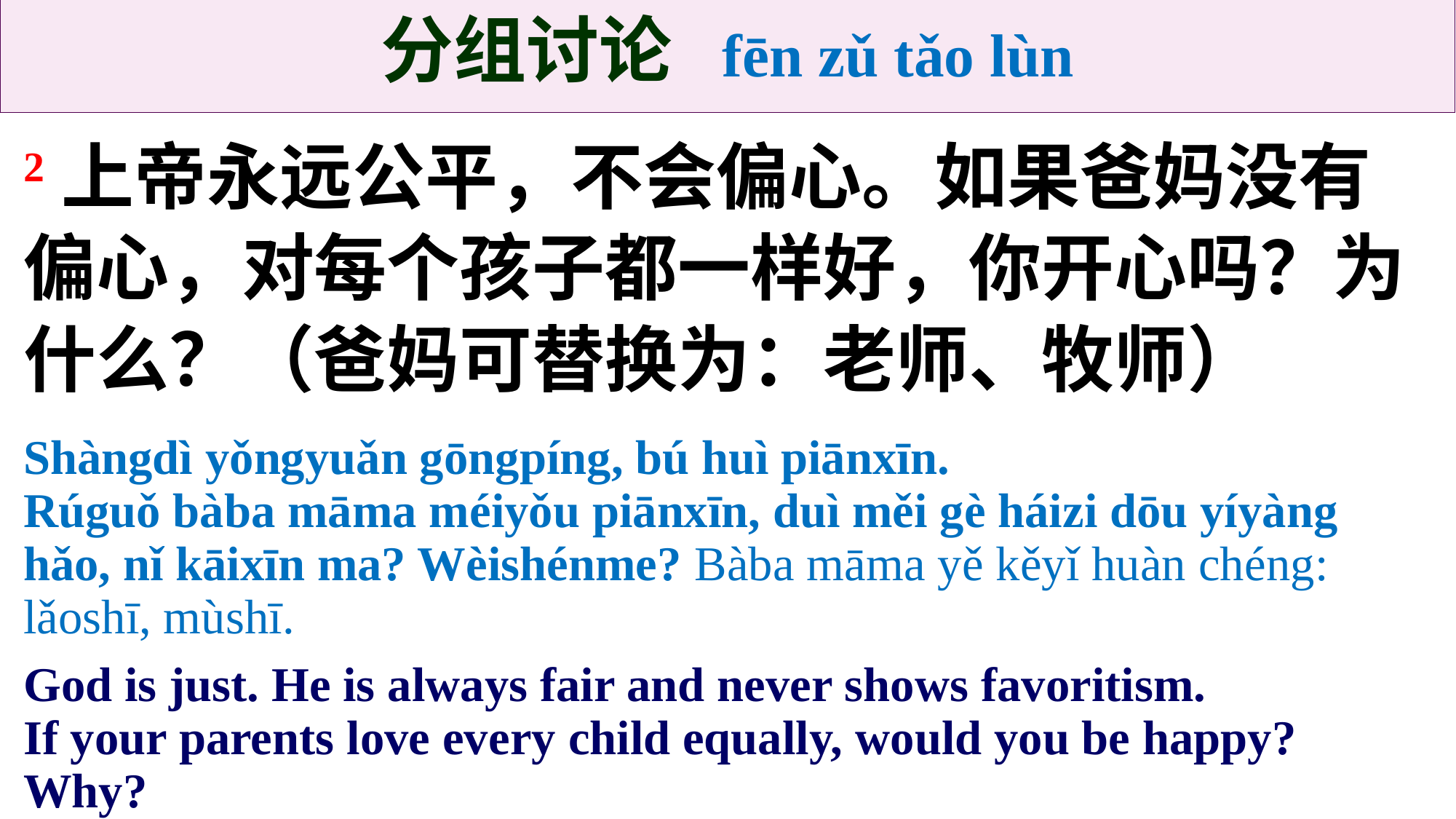

分组讨论  fēn zǔ tǎo lùn
2上帝永远公平，不会偏心。如果爸妈没有偏心，对每个孩子都一样好，你开心吗？为什么？（爸妈可替换为：老师、牧师）

Shàngdì yǒngyuǎn gōngpíng, bú huì piānxīn.
Rúguǒ bàba māma méiyǒu piānxīn, duì měi gè háizi dōu yíyàng hǎo, nǐ kāixīn ma? Wèishénme? Bàba māma yě kěyǐ huàn chéng: lǎoshī, mùshī.

God is just. He is always fair and never shows favoritism.
If your parents love every child equally, would you be happy? Why?
You may also replace "parents" with "teacher" or "pastor."